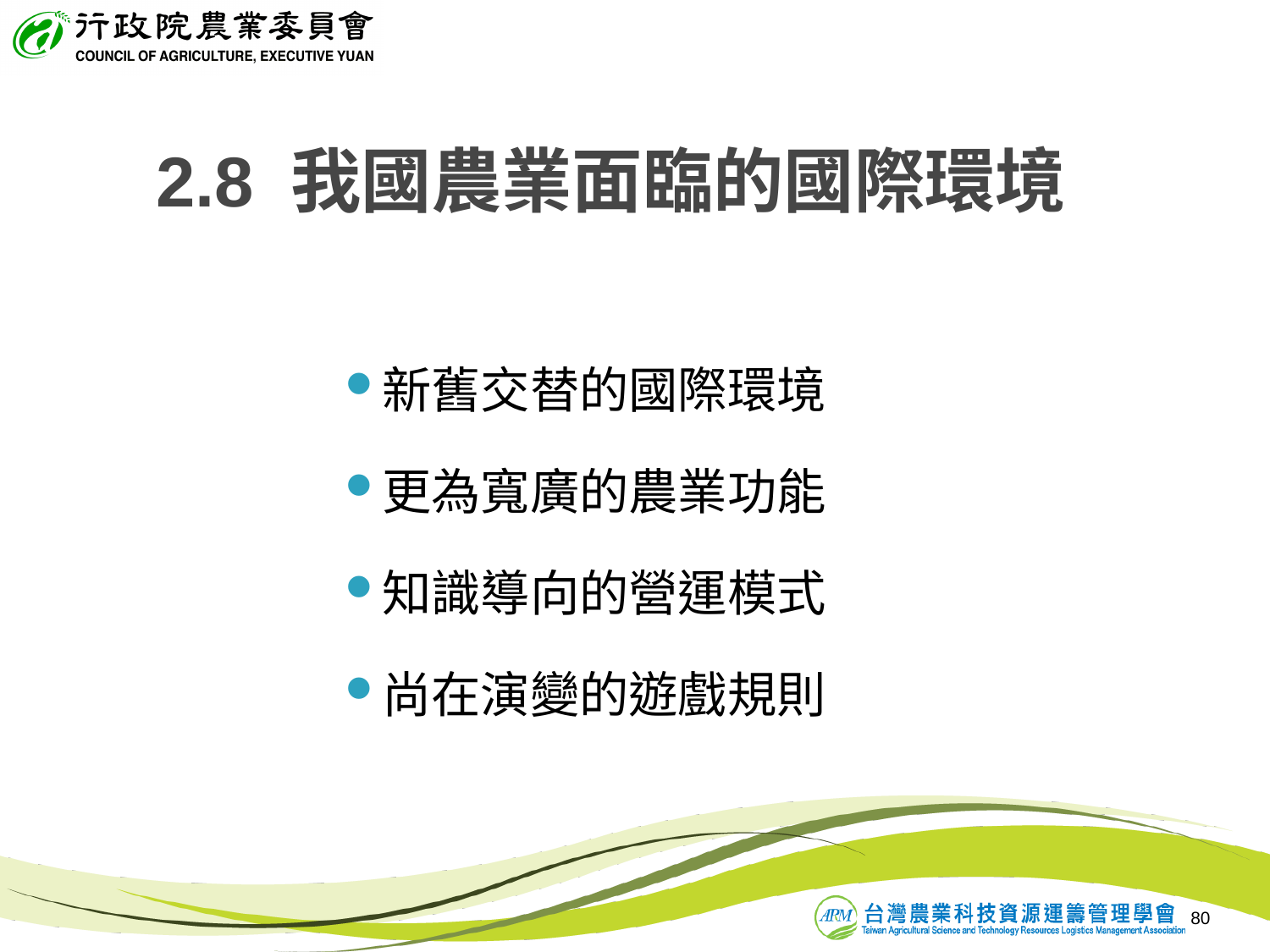

2.8 我國農業面臨的國際環境
新舊交替的國際環境
更為寬廣的農業功能
知識導向的營運模式
尚在演變的遊戲規則
80